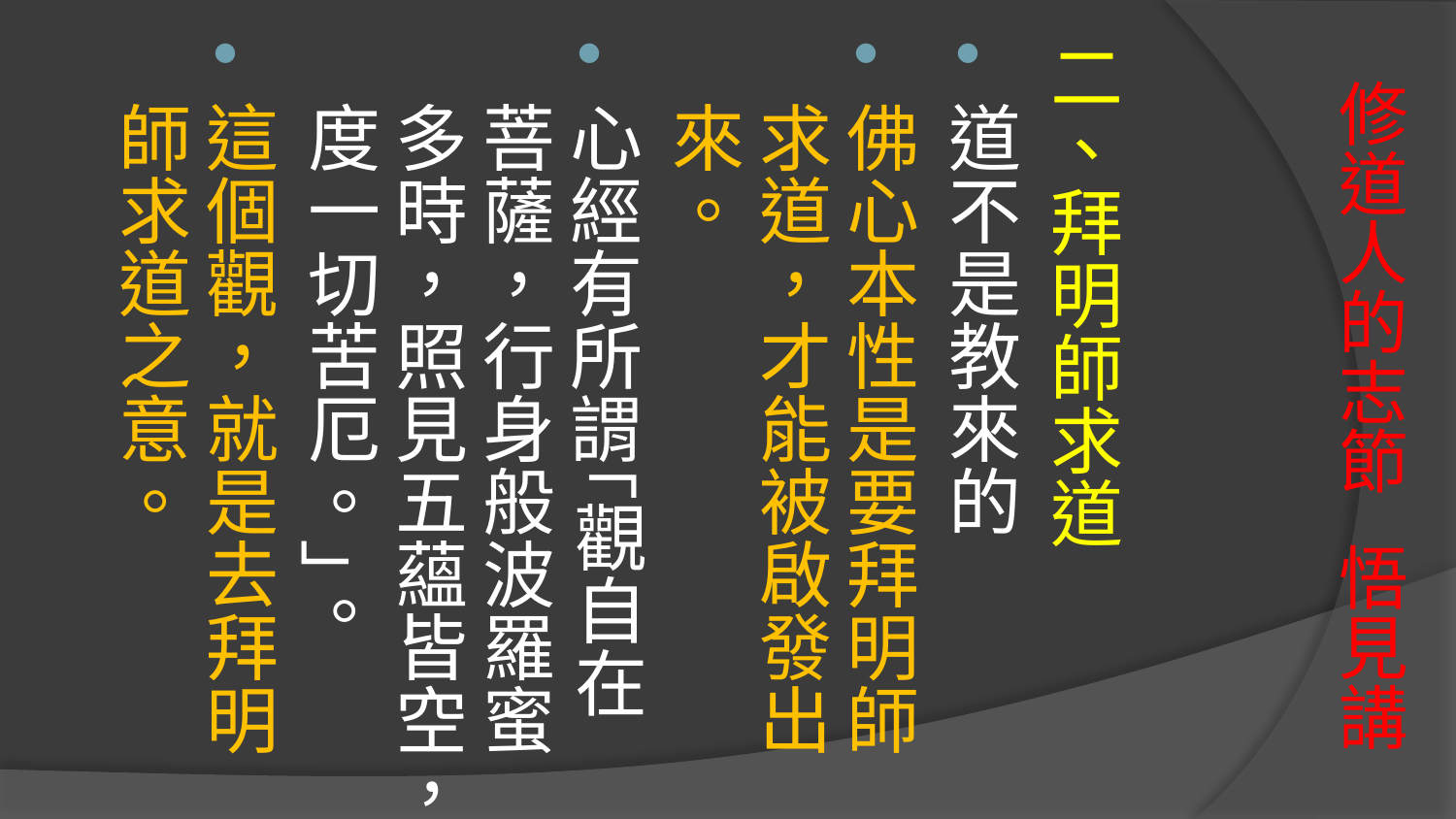

二、拜明師求道
道不是教來的
佛心本性是要拜明師求道，才能被啟發出來。
心經有所謂｢觀自在菩薩，行身般波羅蜜多時，照見五蘊皆空，度一切苦厄。｣。
這個觀，就是去拜明師求道之意。

# 修道人的志節   悟見講